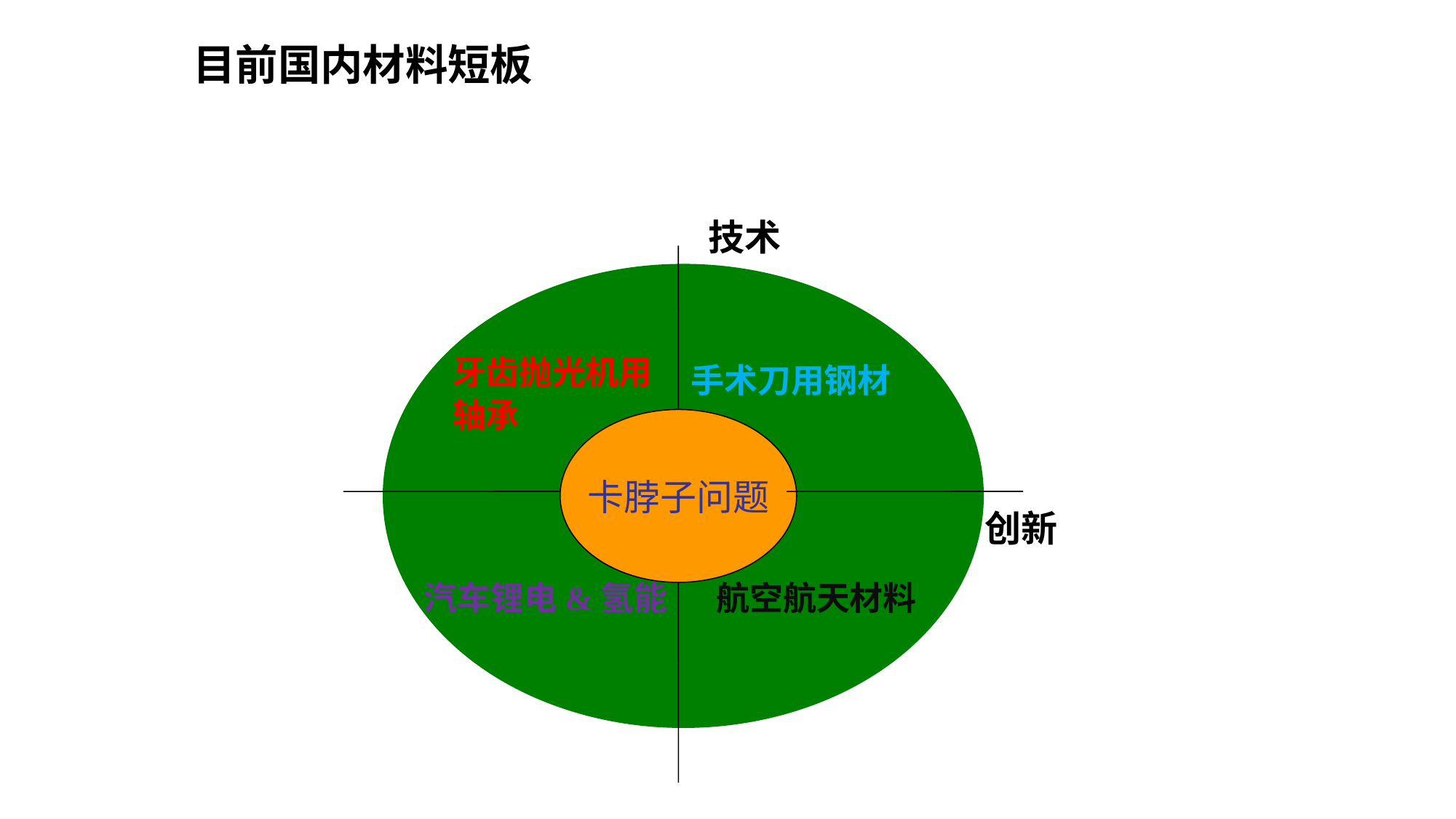

目前国内材料短板
技术

牙齿抛光机用轴承
手术刀用钢材
卡脖子问题

创新
汽车锂电&氢能
航空航天材料